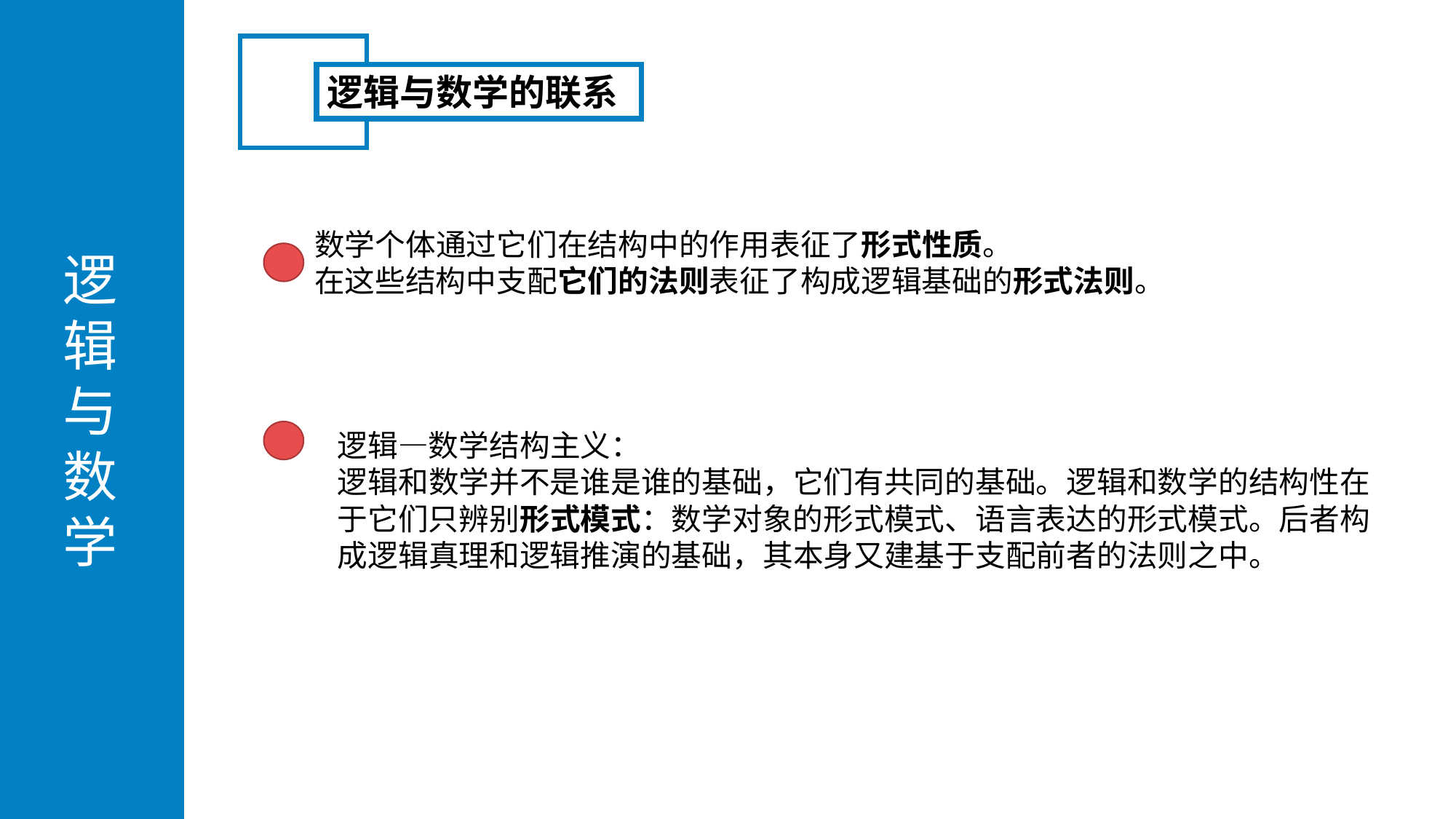

逻
辑
与
数
学

逻辑与数学的联系
数学个体通过它们在结构中的作用表征了形式性质。
在这些结构中支配它们的法则表征了构成逻辑基础的形式法则。

逻辑—数学结构主义：
逻辑和数学并不是谁是谁的基础，它们有共同的基础。逻辑和数学的结构性在于它们只辨别形式模式：数学对象的形式模式、语言表达的形式模式。后者构成逻辑真理和逻辑推演的基础，其本身又建基于支配前者的法则之中。